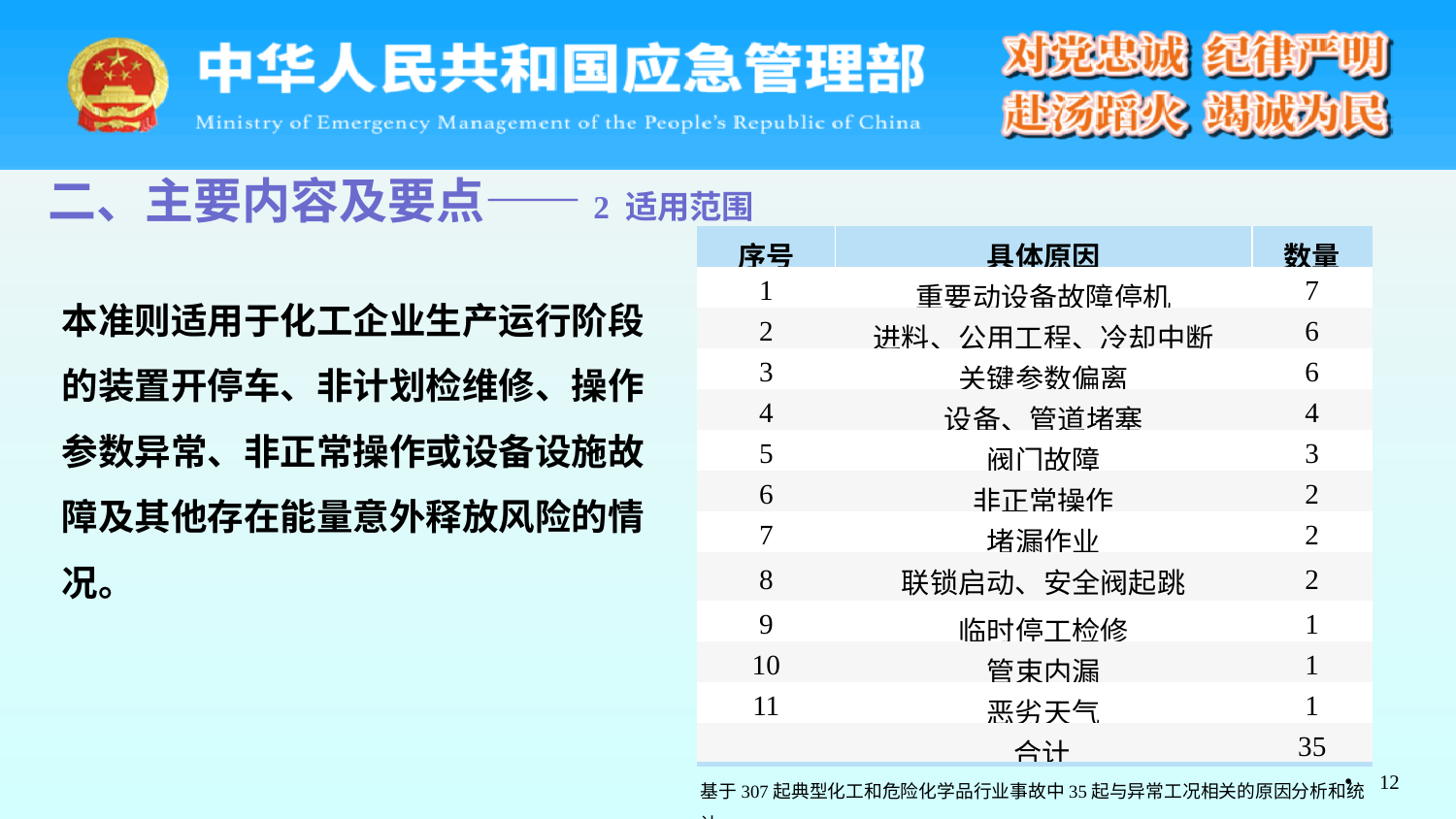

二、主要内容及要点——2 适用范围
| 序号 | 具体原因 | 数量 |
| --- | --- | --- |
| 1 | 重要动设备故障停机 | 7 |
| 2 | 进料、公用工程、冷却中断 | 6 |
| 3 | 关键参数偏离 | 6 |
| 4 | 设备、管道堵塞 | 4 |
| 5 | 阀门故障 | 3 |
| 6 | 非正常操作 | 2 |
| 7 | 堵漏作业 | 2 |
| 8 | 联锁启动、安全阀起跳 | 2 |
| 9 | 临时停工检修 | 1 |
| 10 | 管束内漏 | 1 |
| 11 | 恶劣天气 | 1 |
| 合计 |  | 35 |
本准则适用于化工企业生产运行阶段的装置开停车、非计划检维修、操作参数异常、非正常操作或设备设施故障及其他存在能量意外释放风险的情况。
12
基于307起典型化工和危险化学品行业事故中35起与异常工况相关的原因分析和统计。